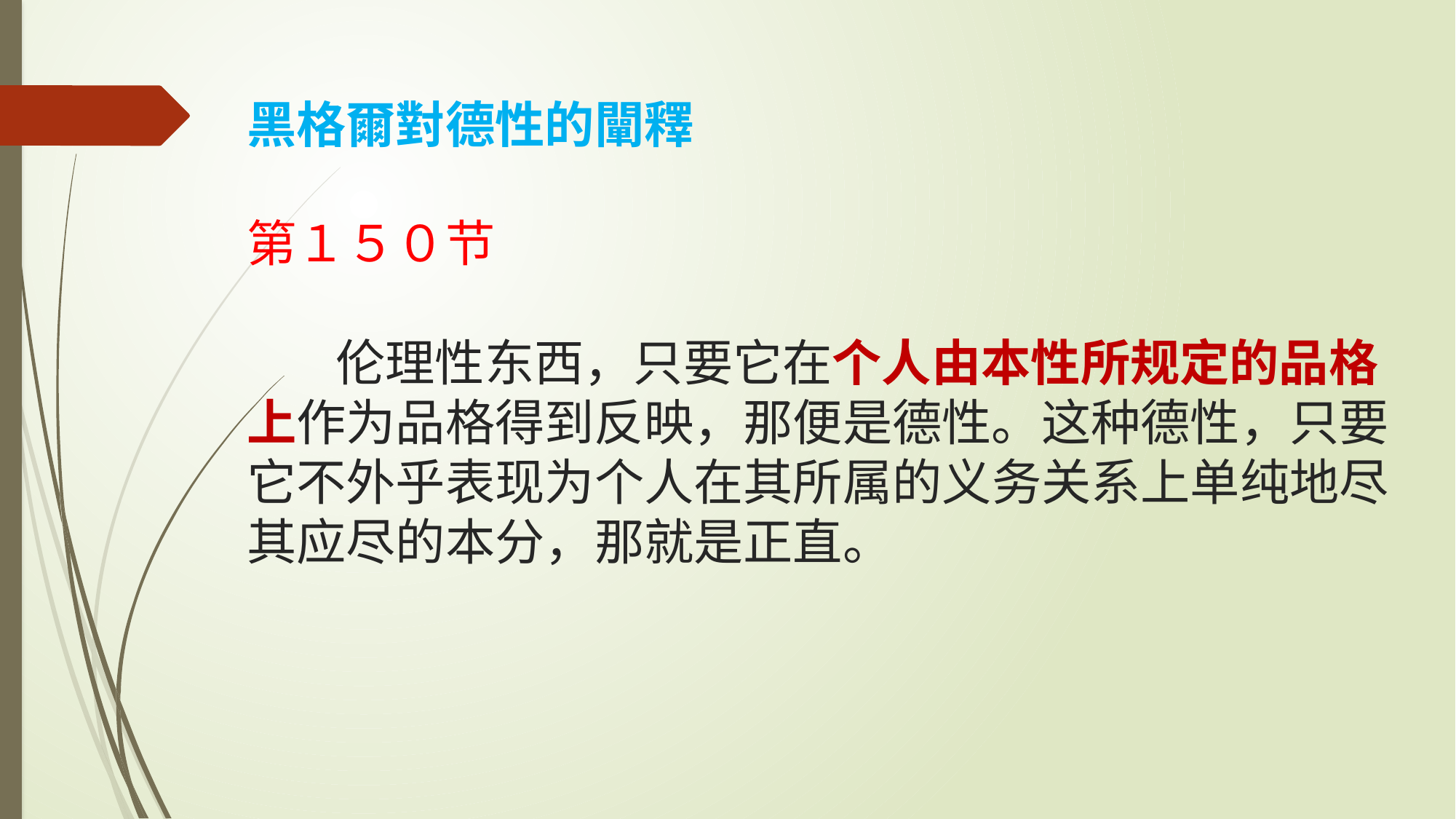

# 黑格爾對德性的闡釋 第１５０节 伦理性东西，只要它在个人由本性所规定的品格上作为品格得到反映，那便是德性。这种德性，只要它不外乎表现为个人在其所属的义务关系上单纯地尽其应尽的本分，那就是正直。